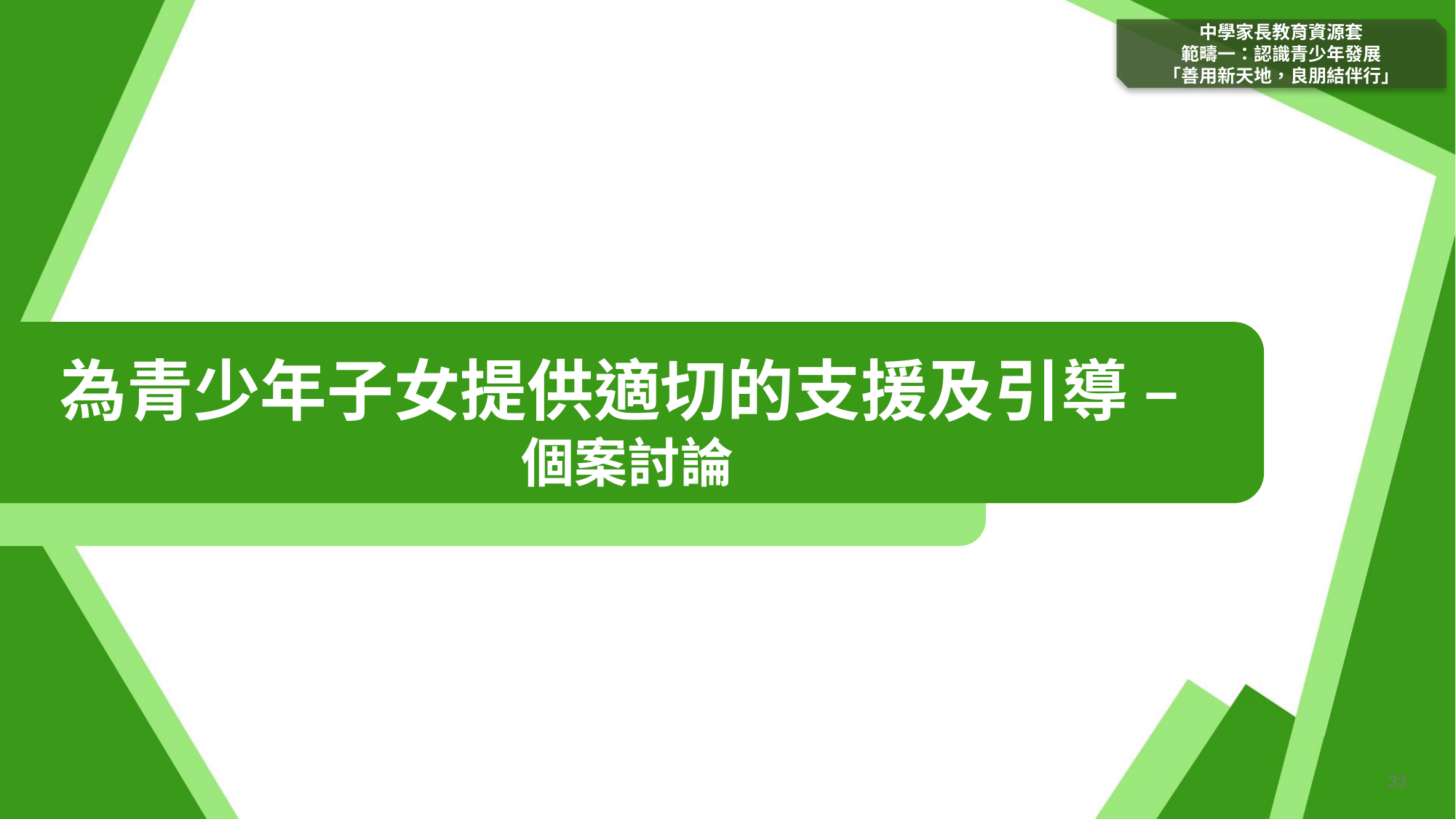

為青少年子女提供適切的支援及引導 –
個案討論

中學家長教育資源套
範疇一：認識青少年發展
「善用新天地，良朋結伴行」
33